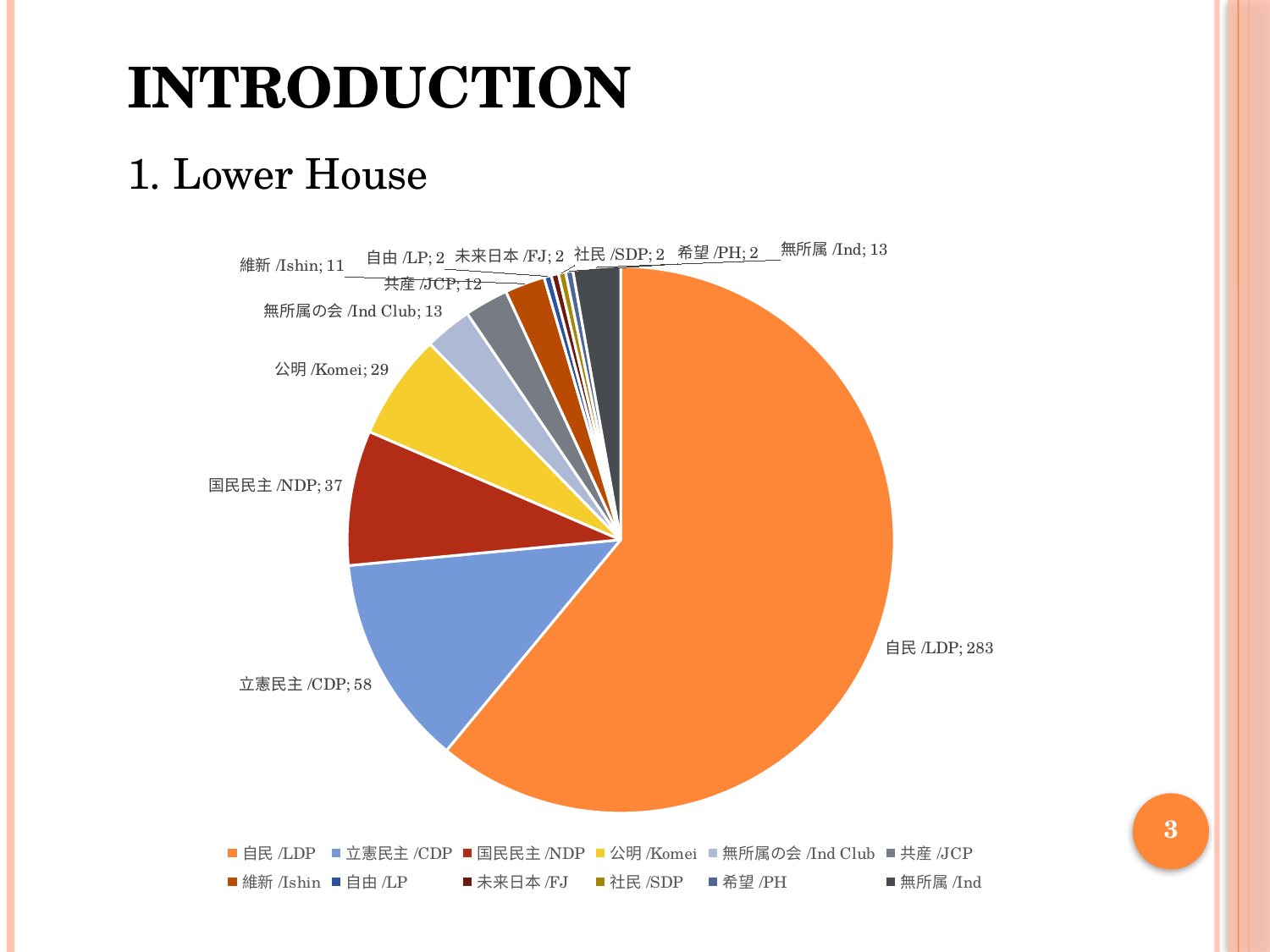

Introduction
1. Lower House

### Chart

| Category |  |
|---|---|
| 自民/LDP | 283.0 |
| 立憲民主/CDP | 58.0 |
| 国民民主/NDP | 37.0 |
| 公明/Komei | 29.0 |
| 無所属の会/Ind Club | 13.0 |
| 共産/JCP | 12.0 |
| 維新/Ishin | 11.0 |
| 自由/LP | 2.0 |
| 未来日本/FJ | 2.0 |
| 社民/SDP | 2.0 |
| 希望/PH | 2.0 |
| 無所属/Ind | 13.0 |
3